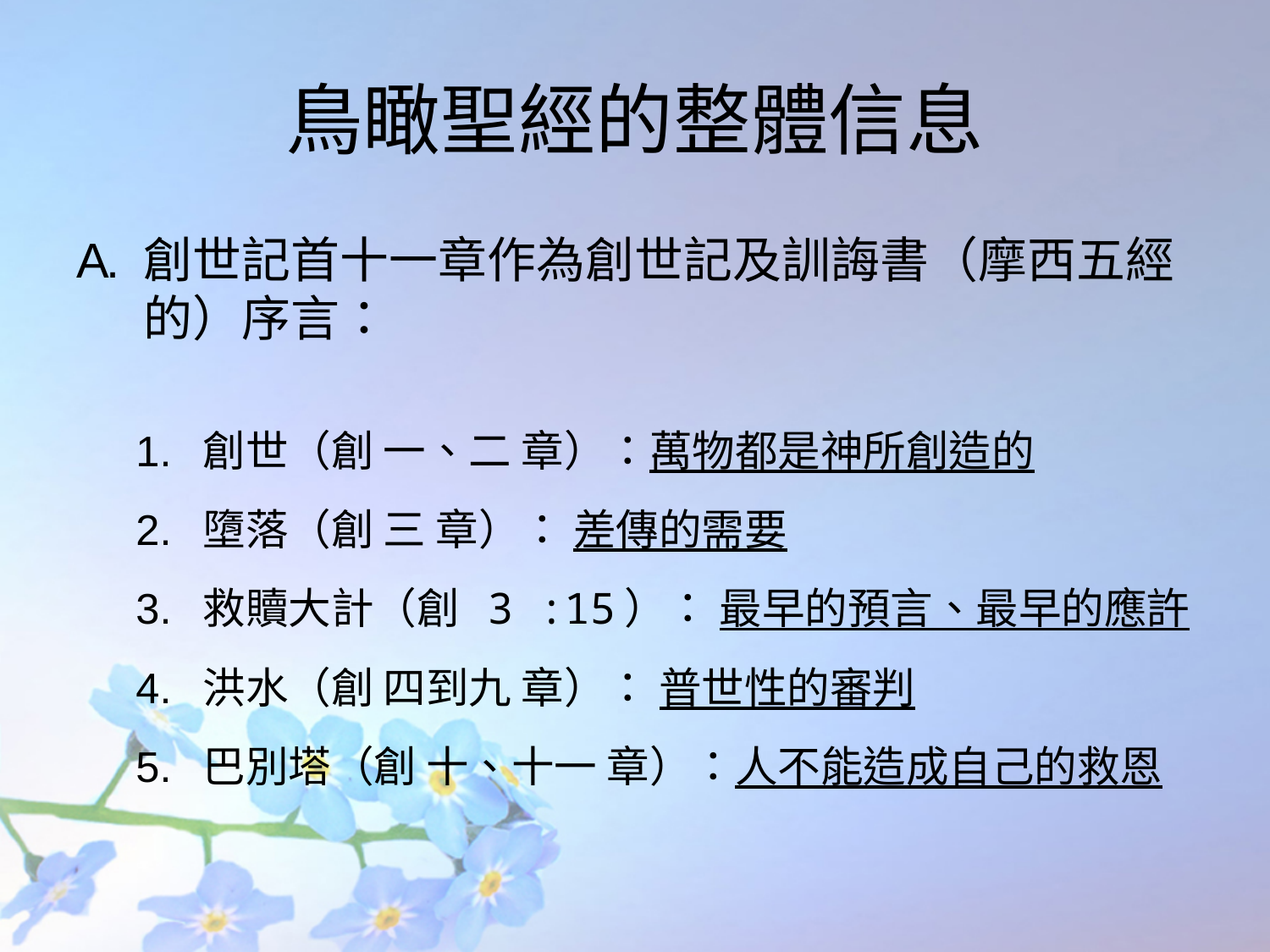

# 鳥瞰聖經的整體信息
創世記首十一章作為創世記及訓誨書（摩西五經的）序言：

創世（創 一、二 章）：萬物都是神所創造的
墮落（創 三 章）： 差傳的需要
救贖大計（創  3 :15）： 最早的預言、最早的應許
洪水（創 四到九 章）： 普世性的審判
巴別塔（創 十、十一 章）：人不能造成自己的救恩